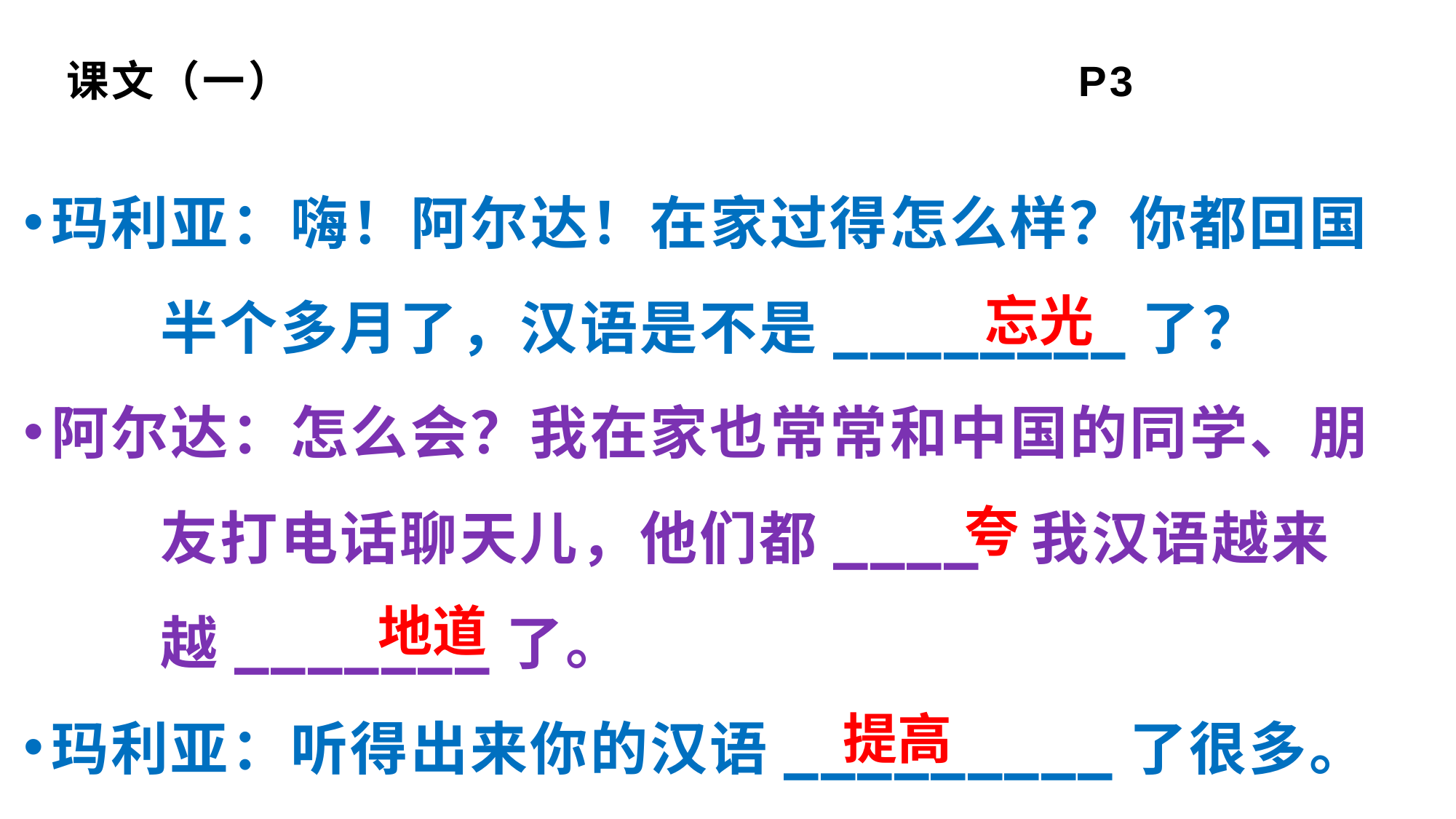

# 课文（一）                                                             P3
玛利亚：嗨！阿尔达！在家过得怎么样？你都回国
        半个多月了，汉语是不是________了？
阿尔达：怎么会？我在家也常常和中国的同学、朋
        友打电话聊天儿，他们都____ 我汉语越来
        越_______了。
玛利亚：听得出来你的汉语_________了很多。

忘光
夸
地道
提高